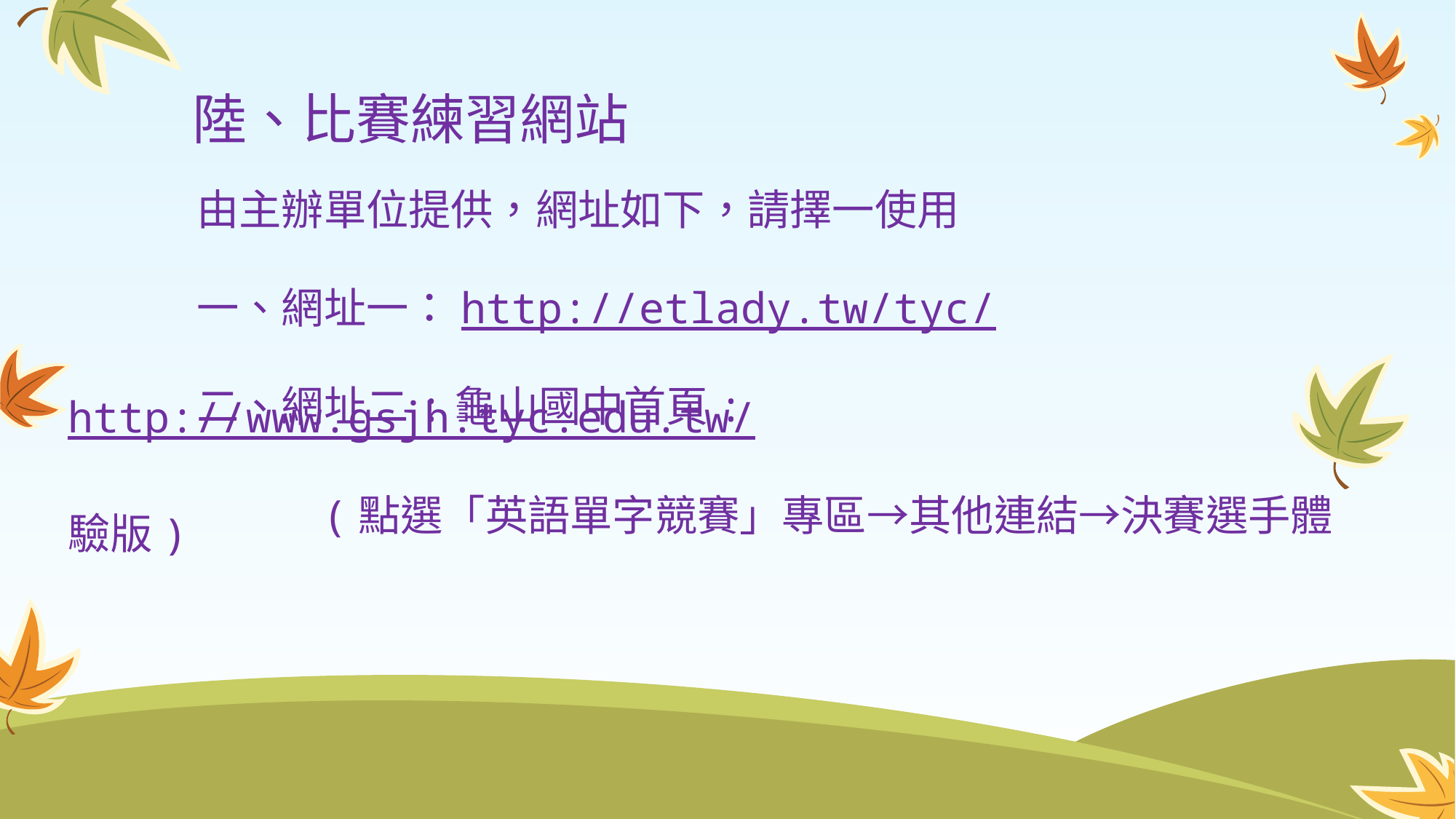

# 陸、比賽練習網站
	 由主辦單位提供，網址如下，請擇一使用

	 一、網址一：http://etlady.tw/tyc/

	 二、網址二:龜山國中首頁:http://www.gsjh.tyc.edu.tw/

          (點選「英語單字競賽」專區→其他連結→決賽選手體驗版)